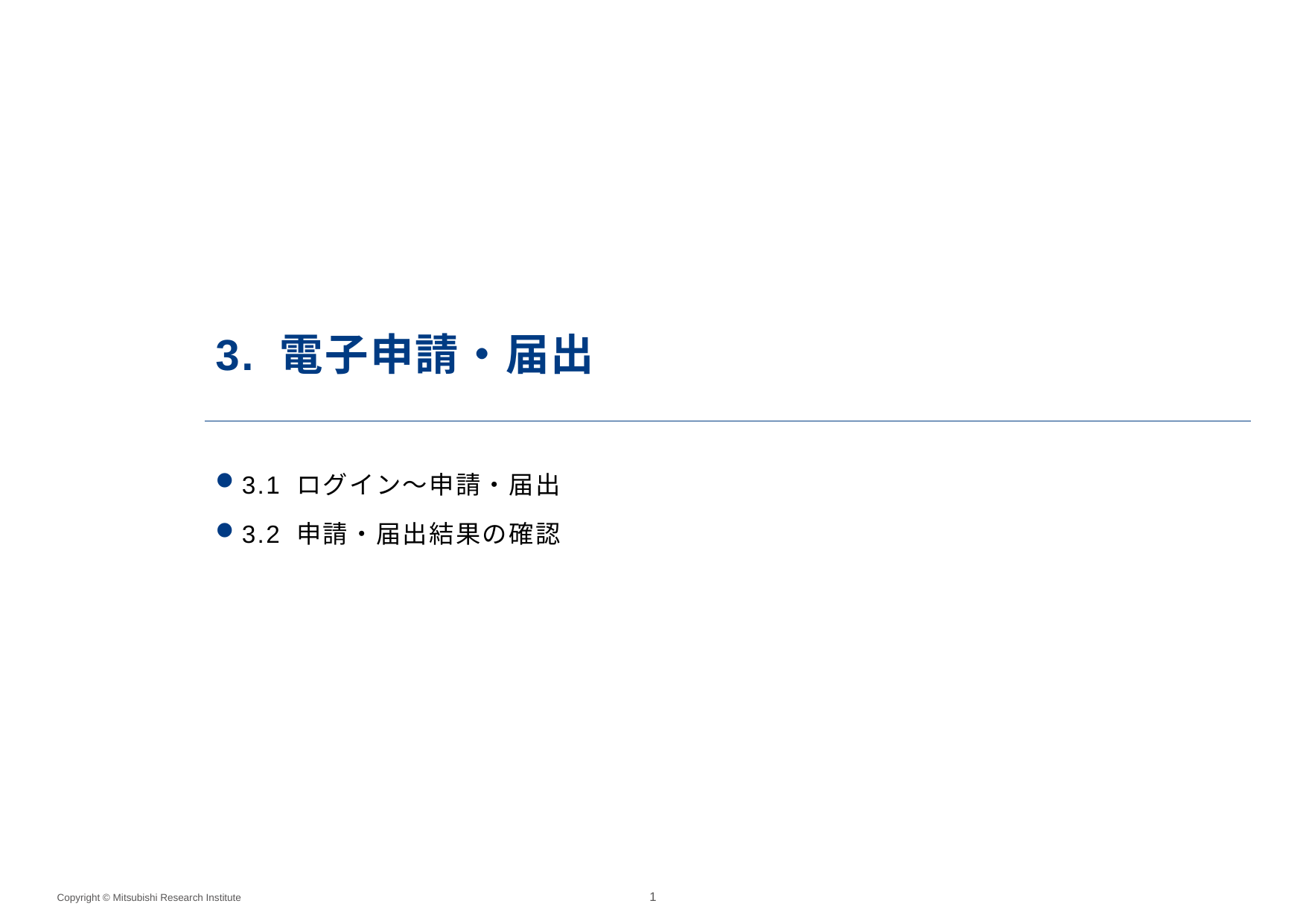

# 3. 電子申請・届出
3.1 ログイン～申請・届出
3.2 申請・届出結果の確認